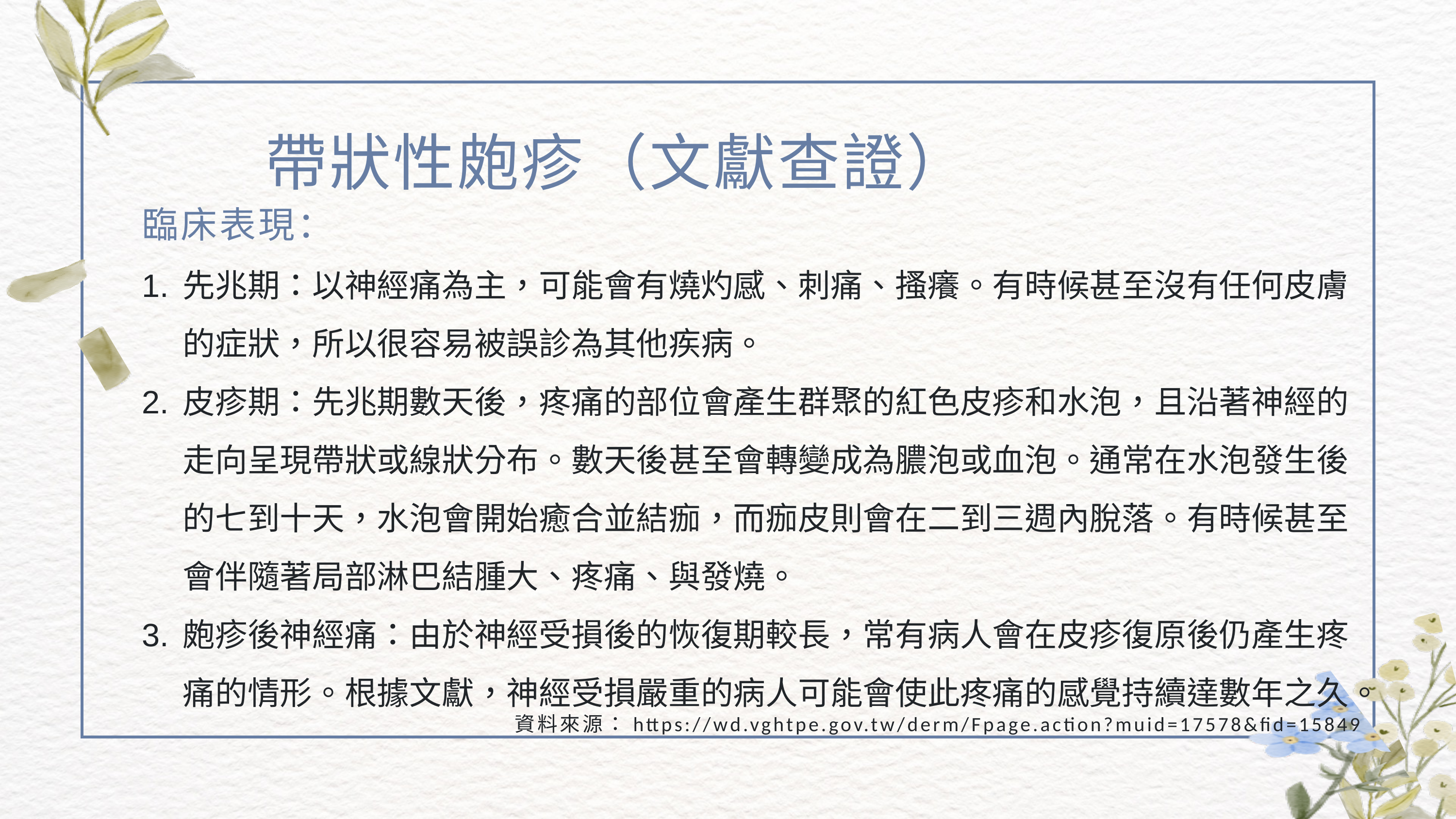

帶狀性皰疹（文獻查證）
臨床表現：
先兆期：以神經痛為主，可能會有燒灼感、刺痛、搔癢。有時候甚至沒有任何皮膚的症狀，所以很容易被誤診為其他疾病。
皮疹期：先兆期數天後，疼痛的部位會產生群聚的紅色皮疹和水泡，且沿著神經的走向呈現帶狀或線狀分布。數天後甚至會轉變成為膿泡或血泡。通常在水泡發生後的七到十天，水泡會開始癒合並結痂，而痂皮則會在二到三週內脫落。有時候甚至會伴隨著局部淋巴結腫大、疼痛、與發燒。
皰疹後神經痛：由於神經受損後的恢復期較長，常有病人會在皮疹復原後仍產生疼痛的情形。根據文獻，神經受損嚴重的病人可能會使此疼痛的感覺持續達數年之久。
資料來源：https://wd.vghtpe.gov.tw/derm/Fpage.action?muid=17578&fid=15849